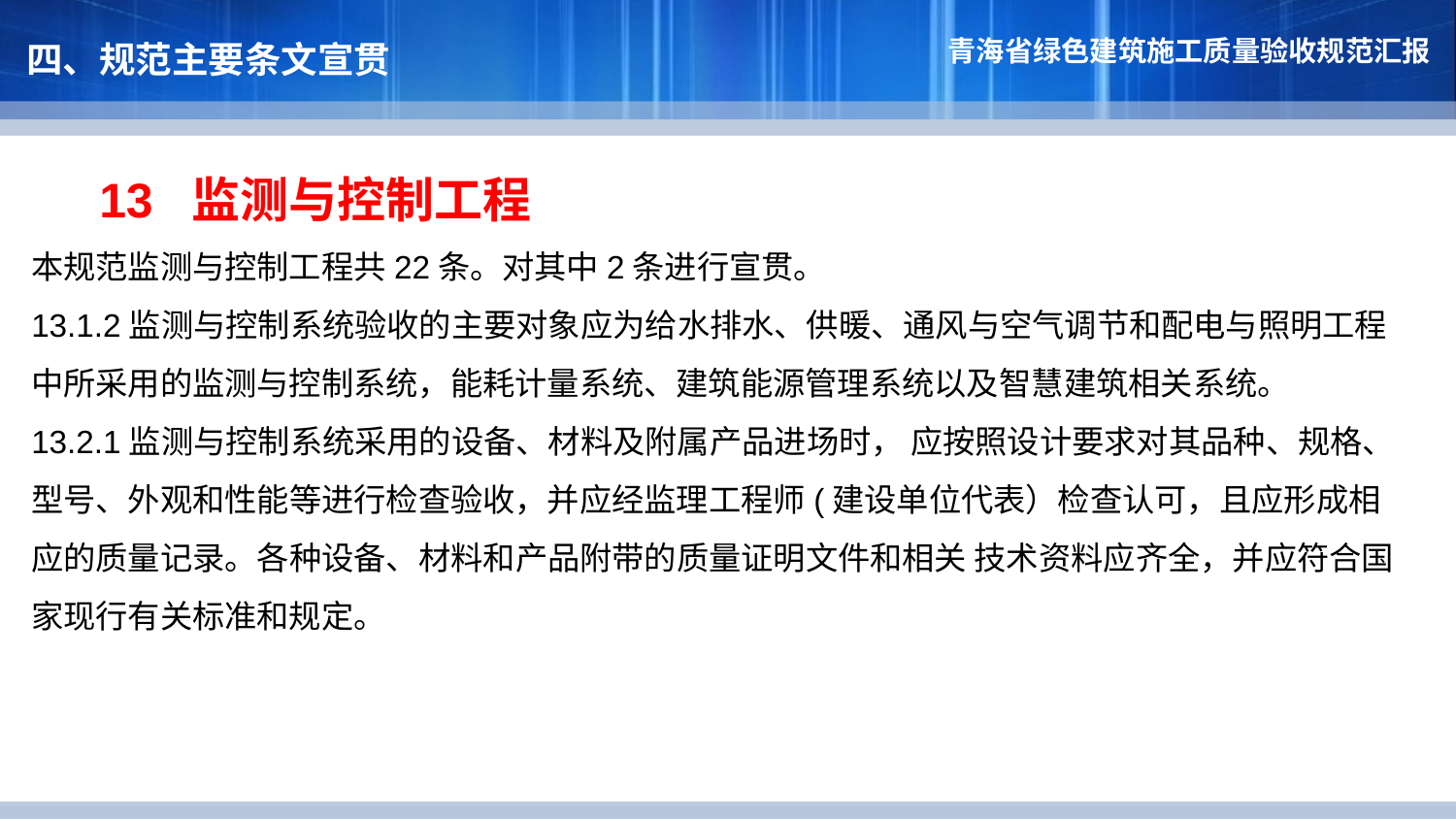

四、规范主要条文宣贯
     13  监测与控制工程
本规范监测与控制工程共22条。对其中2条进行宣贯。
13.1.2监测与控制系统验收的主要对象应为给水排水、供暖、通风与空气调节和配电与照明工程中所采用的监测与控制系统，能耗计量系统、建筑能源管理系统以及智慧建筑相关系统。
13.2.1监测与控制系统采用的设备、材料及附属产品进场时， 应按照设计要求对其品种、规格、型号、外观和性能等进行检查验收，并应经监理工程师(建设单位代表）检查认可，且应形成相应的质量记录。各种设备、材料和产品附带的质量证明文件和相关 技术资料应齐全，并应符合国家现行有关标准和规定。